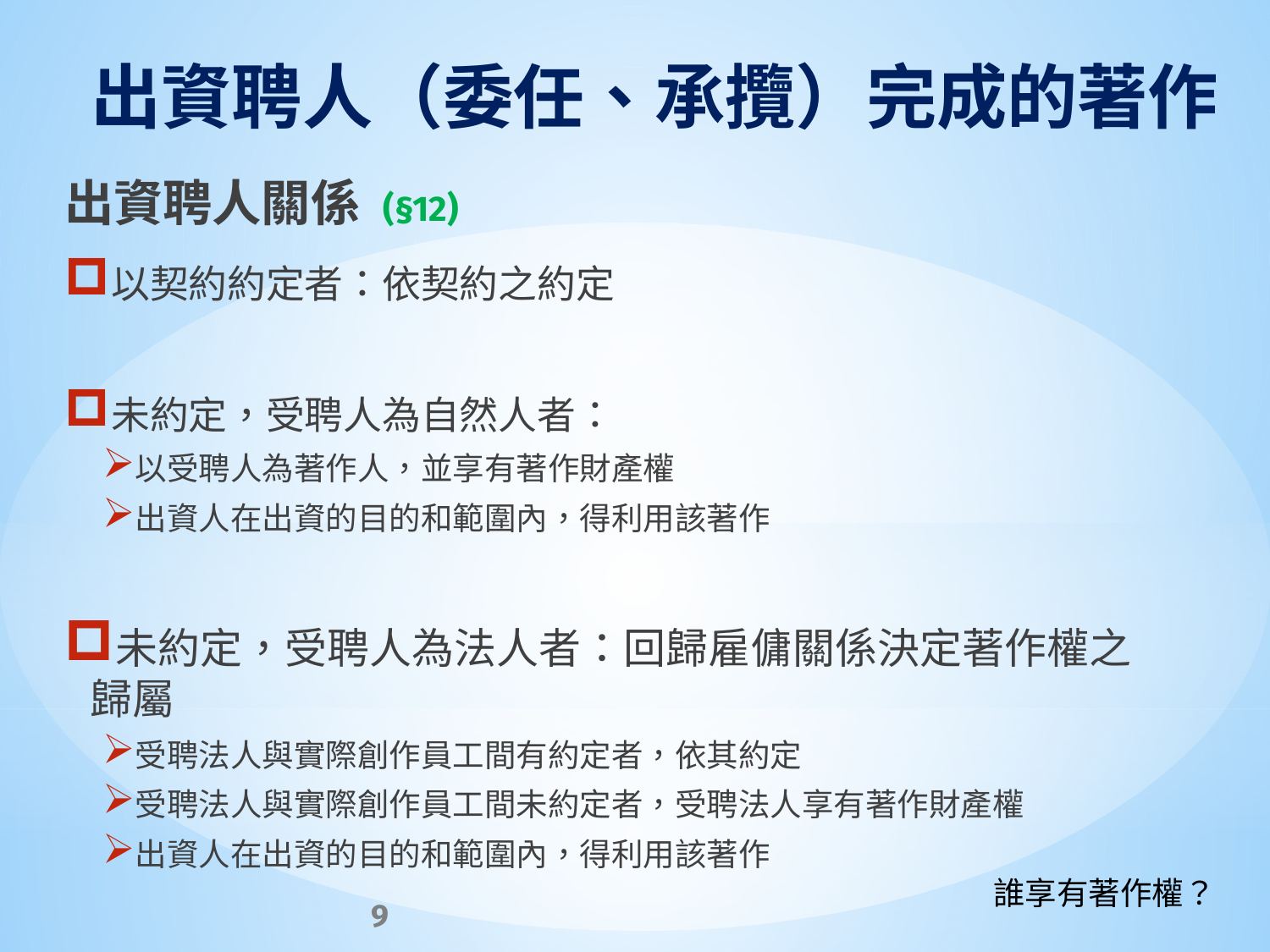

出資聘人（委任、承攬）完成的著作
出資聘人關係 (§12)
以契約約定者：依契約之約定

未約定，受聘人為自然人者：
以受聘人為著作人，並享有著作財產權
出資人在出資的目的和範圍內，得利用該著作

未約定，受聘人為法人者：回歸雇傭關係決定著作權之歸屬
受聘法人與實際創作員工間有約定者，依其約定
受聘法人與實際創作員工間未約定者，受聘法人享有著作財產權
出資人在出資的目的和範圍內，得利用該著作

誰享有著作權？
9